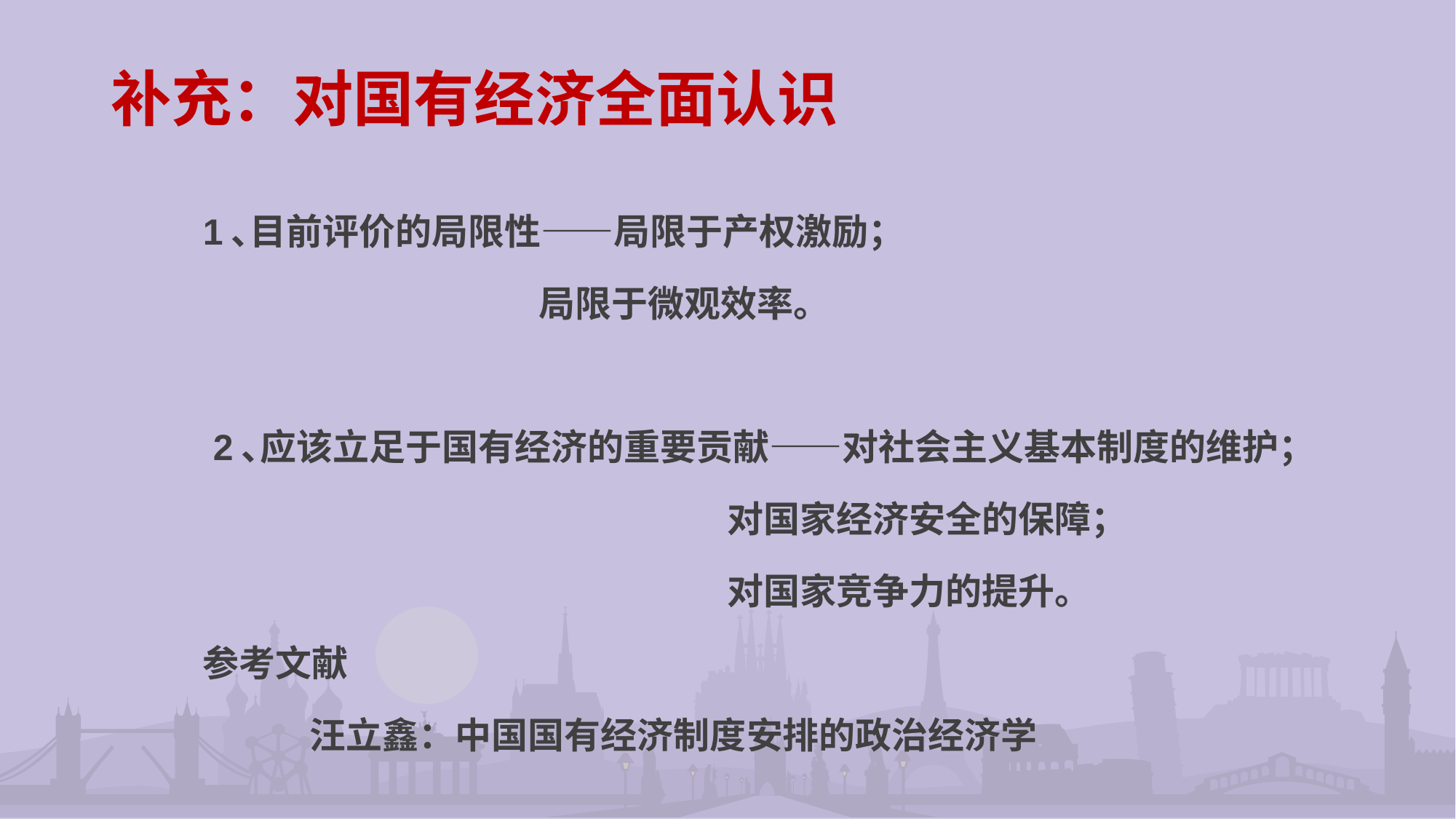

# 补充：对国有经济全面认识
1､目前评价的局限性——局限于产权激励；
                                        局限于微观效率。

 2､应该立足于国有经济的重要贡献——对社会主义基本制度的维护；
                                                               对国家经济安全的保障；
                                                               对国家竞争力的提升。
参考文献
            汪立鑫：中国国有经济制度安排的政治经济学